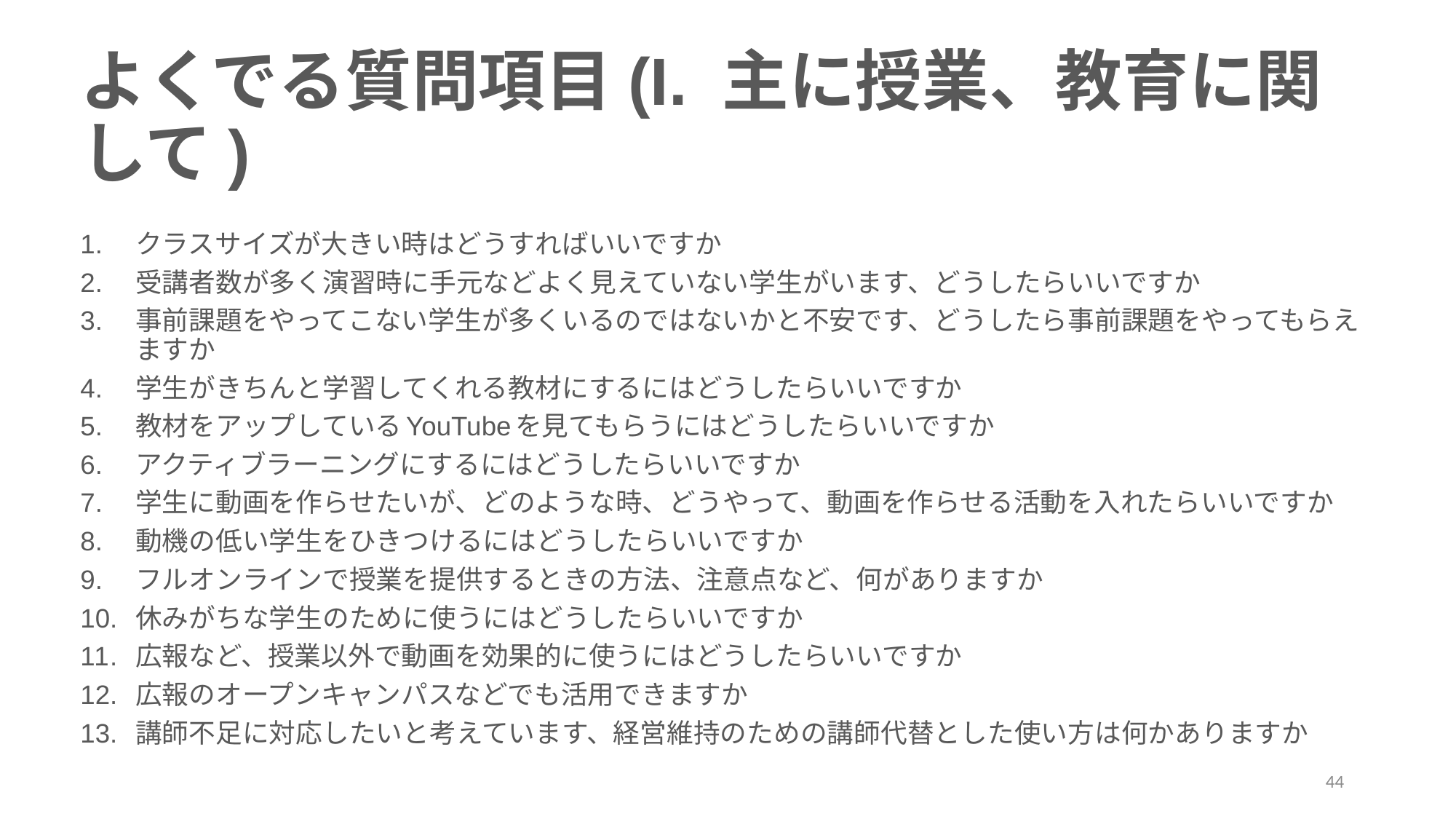

# よくでる質問項目(I. 主に授業、教育に関して)
クラスサイズが大きい時はどうすればいいですか
受講者数が多く演習時に手元などよく見えていない学生がいます、どうしたらいいですか
事前課題をやってこない学生が多くいるのではないかと不安です、どうしたら事前課題をやってもらえますか
学生がきちんと学習してくれる教材にするにはどうしたらいいですか
教材をアップしているYouTubeを見てもらうにはどうしたらいいですか
アクティブラーニングにするにはどうしたらいいですか
学生に動画を作らせたいが、どのような時、どうやって、動画を作らせる活動を入れたらいいですか
動機の低い学生をひきつけるにはどうしたらいいですか
フルオンラインで授業を提供するときの方法、注意点など、何がありますか
休みがちな学生のために使うにはどうしたらいいですか
広報など、授業以外で動画を効果的に使うにはどうしたらいいですか
広報のオープンキャンパスなどでも活用できますか
講師不足に対応したいと考えています、経営維持のための講師代替とした使い方は何かありますか
44